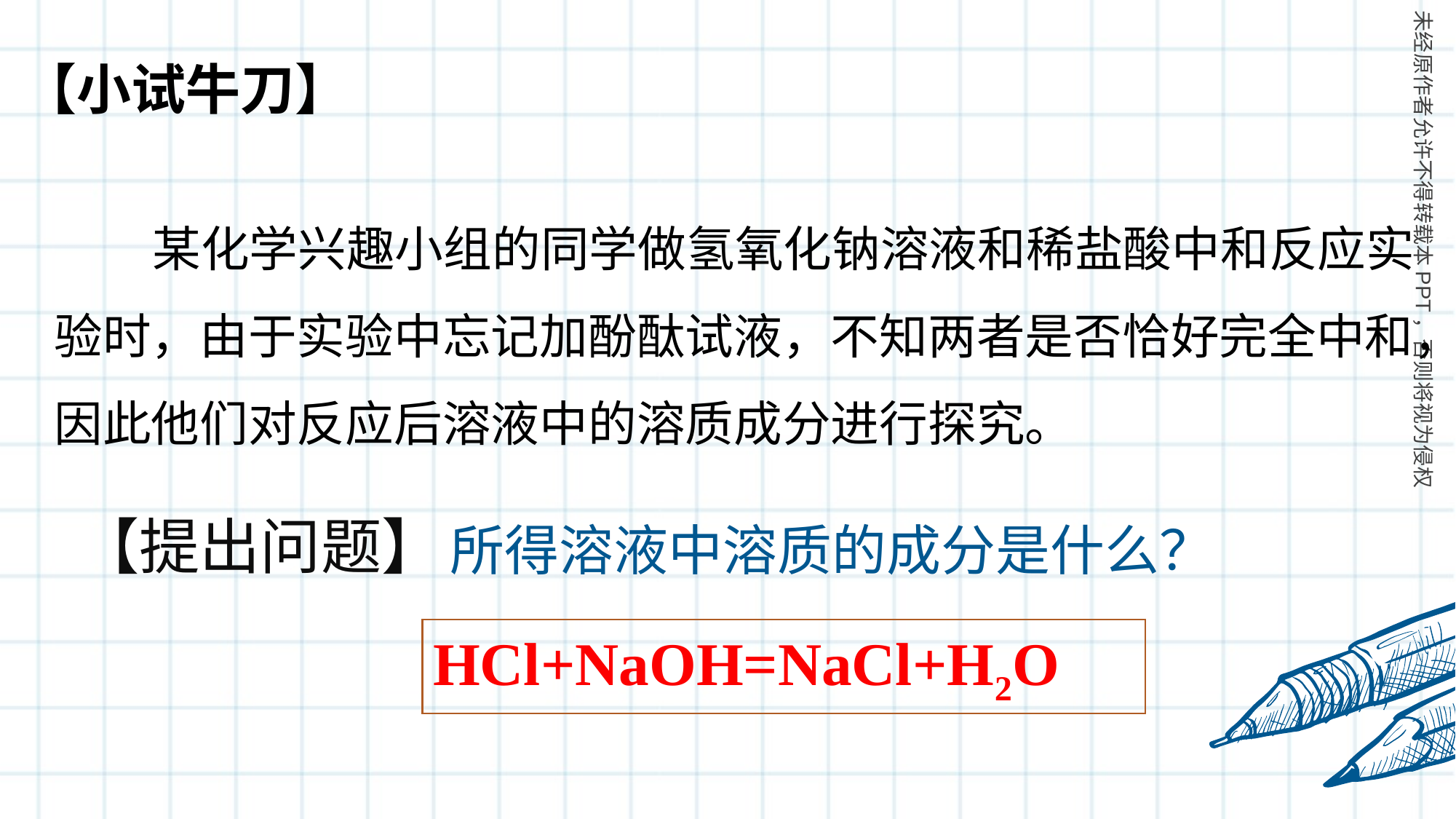

【小试牛刀】
     某化学兴趣小组的同学做氢氧化钠溶液和稀盐酸中和反应实验时，由于实验中忘记加酚酞试液，不知两者是否恰好完全中和，因此他们对反应后溶液中的溶质成分进行探究。
【提出问题】
所得溶液中溶质的成分是什么？

HCl+NaOH=NaCl+H2O